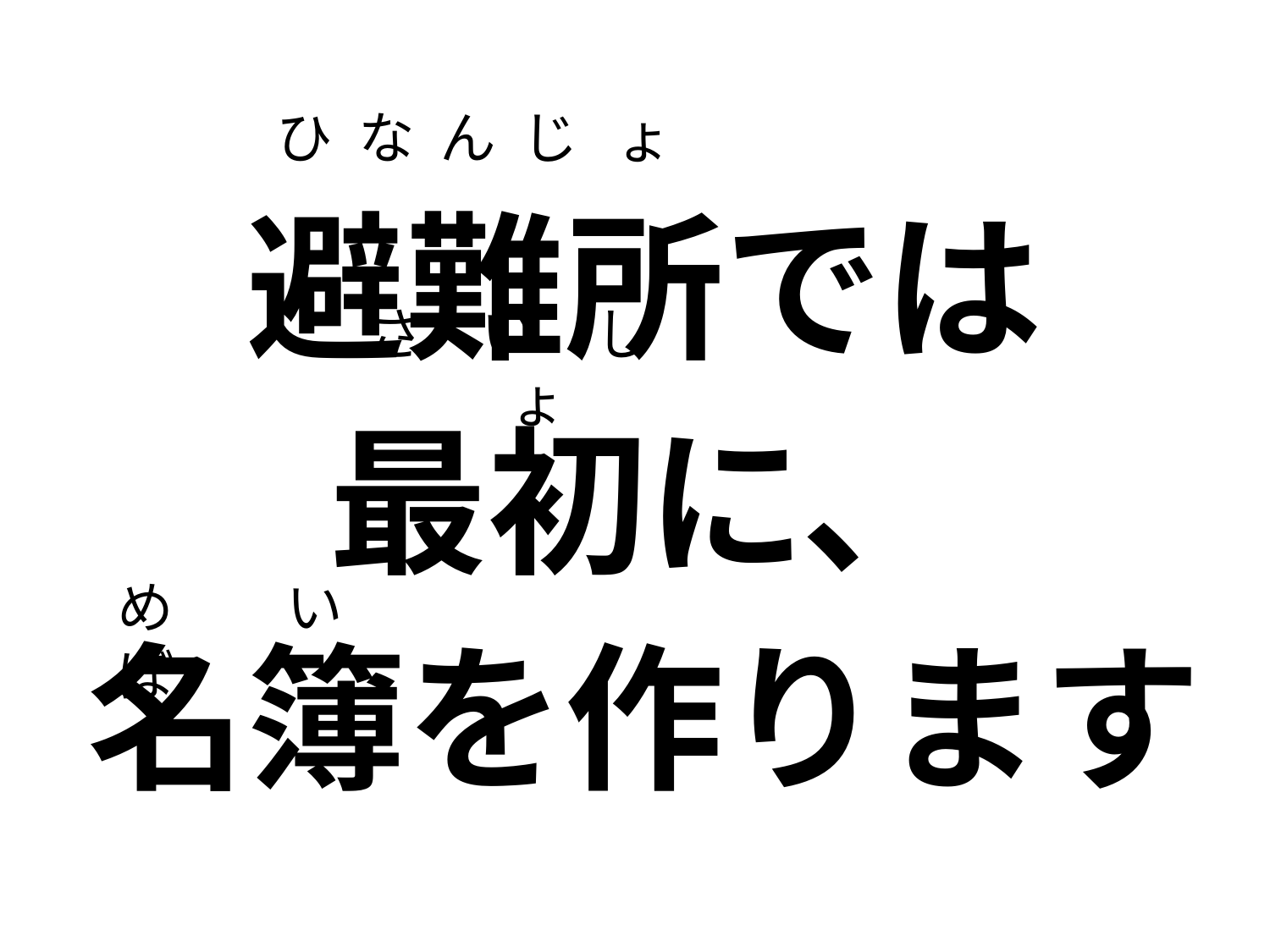

# 避難所では 最初に、 名簿を作ります
ひ  な  ん  じ   ょ
さ　い　し　ょ
め　　い　　ぼ